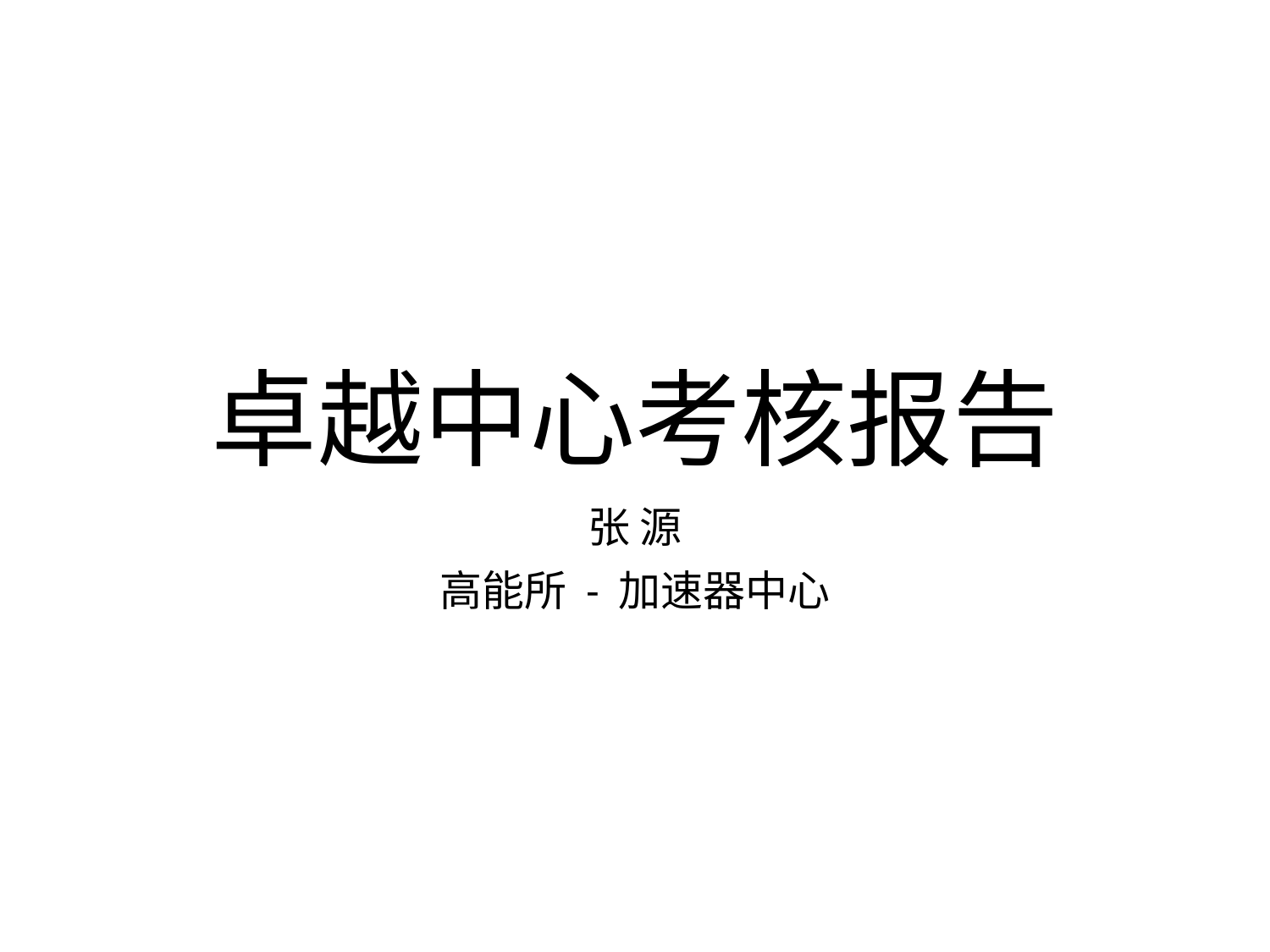

# 卓越中心考核报告
张 源
高能所 - 加速器中心